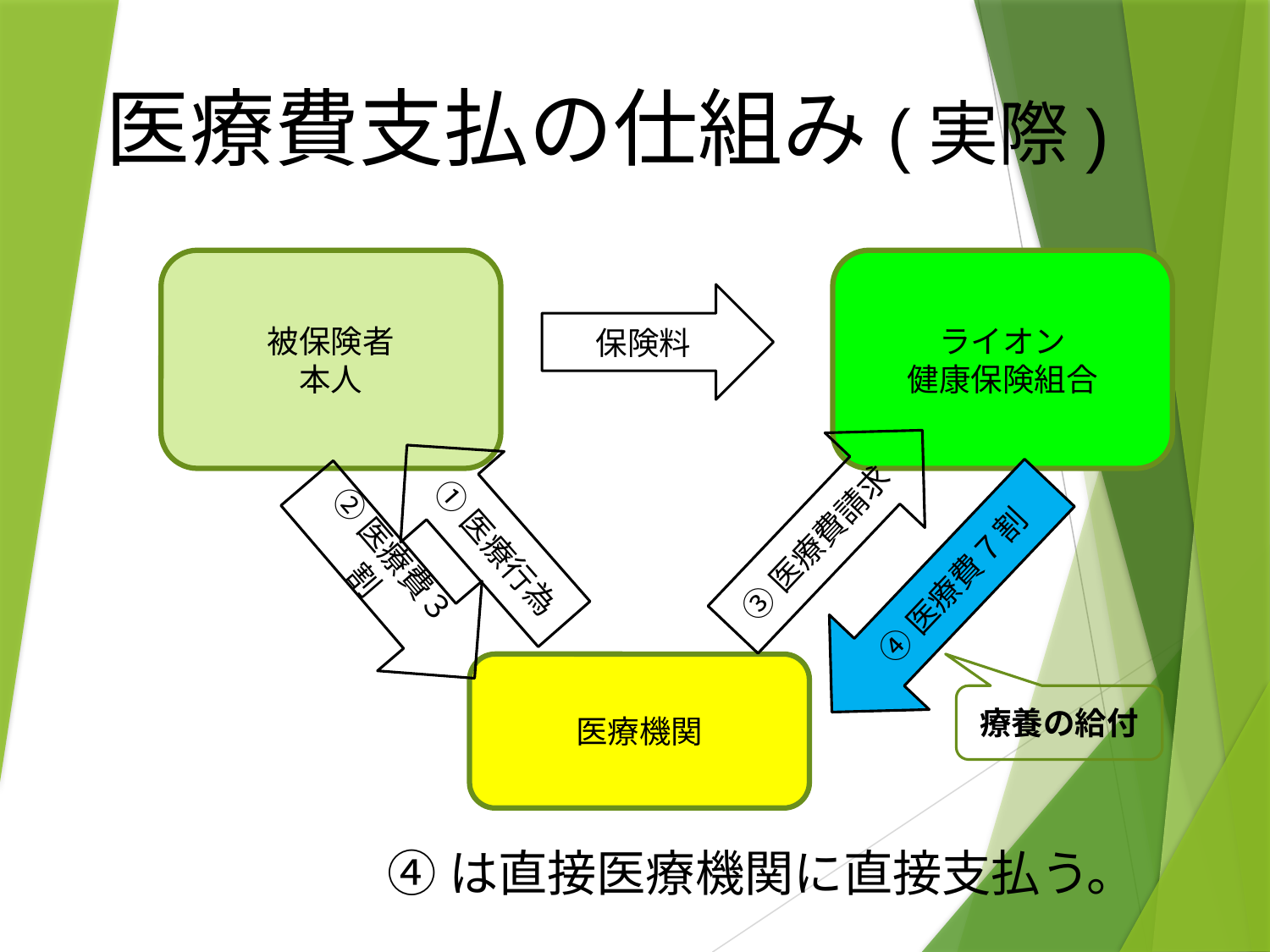

医療費支払の仕組み(実際)
ライオン
健康保険組合
被保険者
本人
保険料
③医療費請求
①医療行為
②医療費３割
④医療費７割
医療機関
療養の給付
④は直接医療機関に直接支払う。